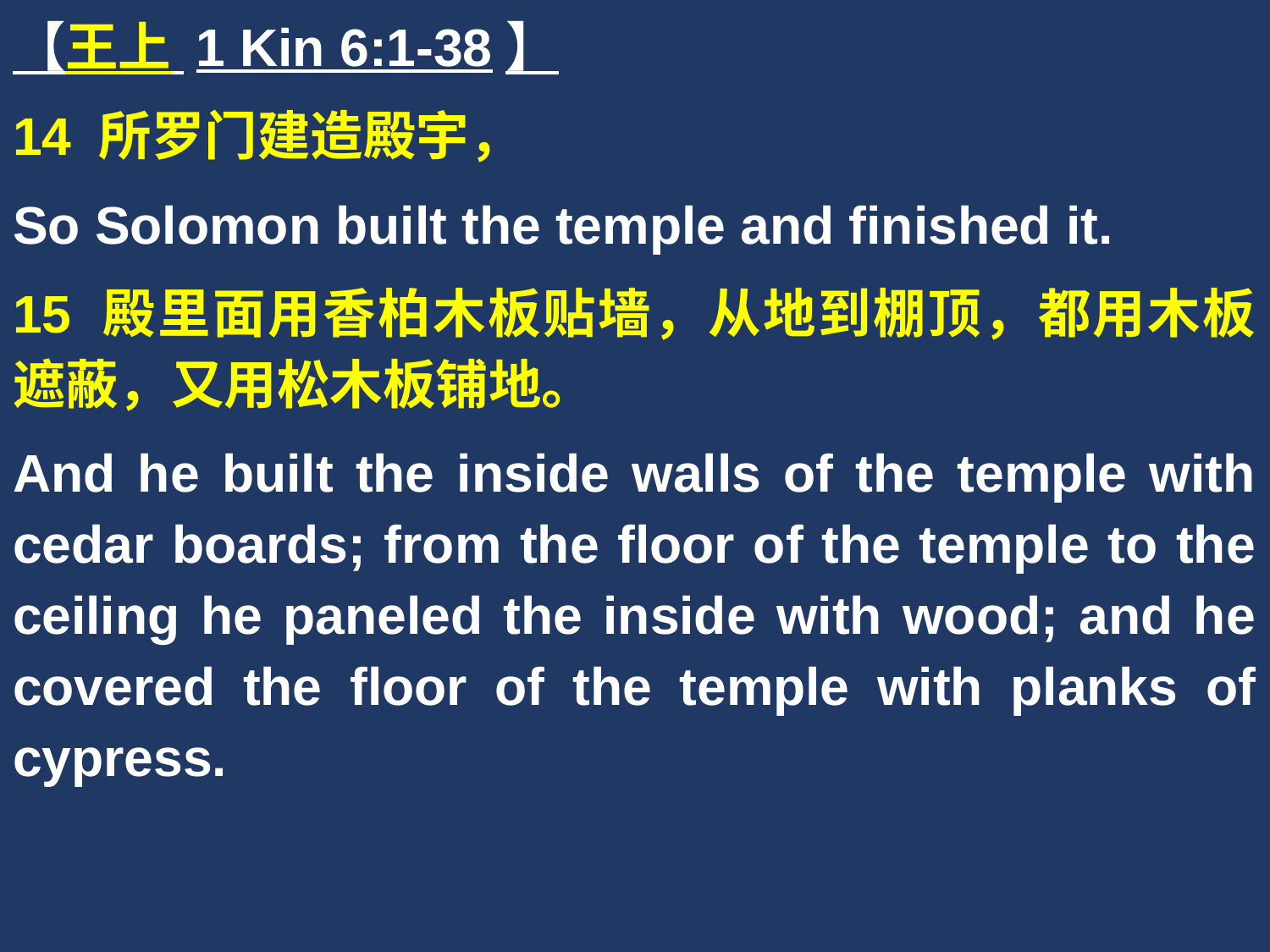

【王上 1 Kin 6:1-38】
14 所罗门建造殿宇，
So Solomon built the temple and finished it.
15 殿里面用香柏木板贴墙，从地到棚顶，都用木板遮蔽，又用松木板铺地。
And he built the inside walls of the temple with cedar boards; from the floor of the temple to the ceiling he paneled the inside with wood; and he covered the floor of the temple with planks of cypress.